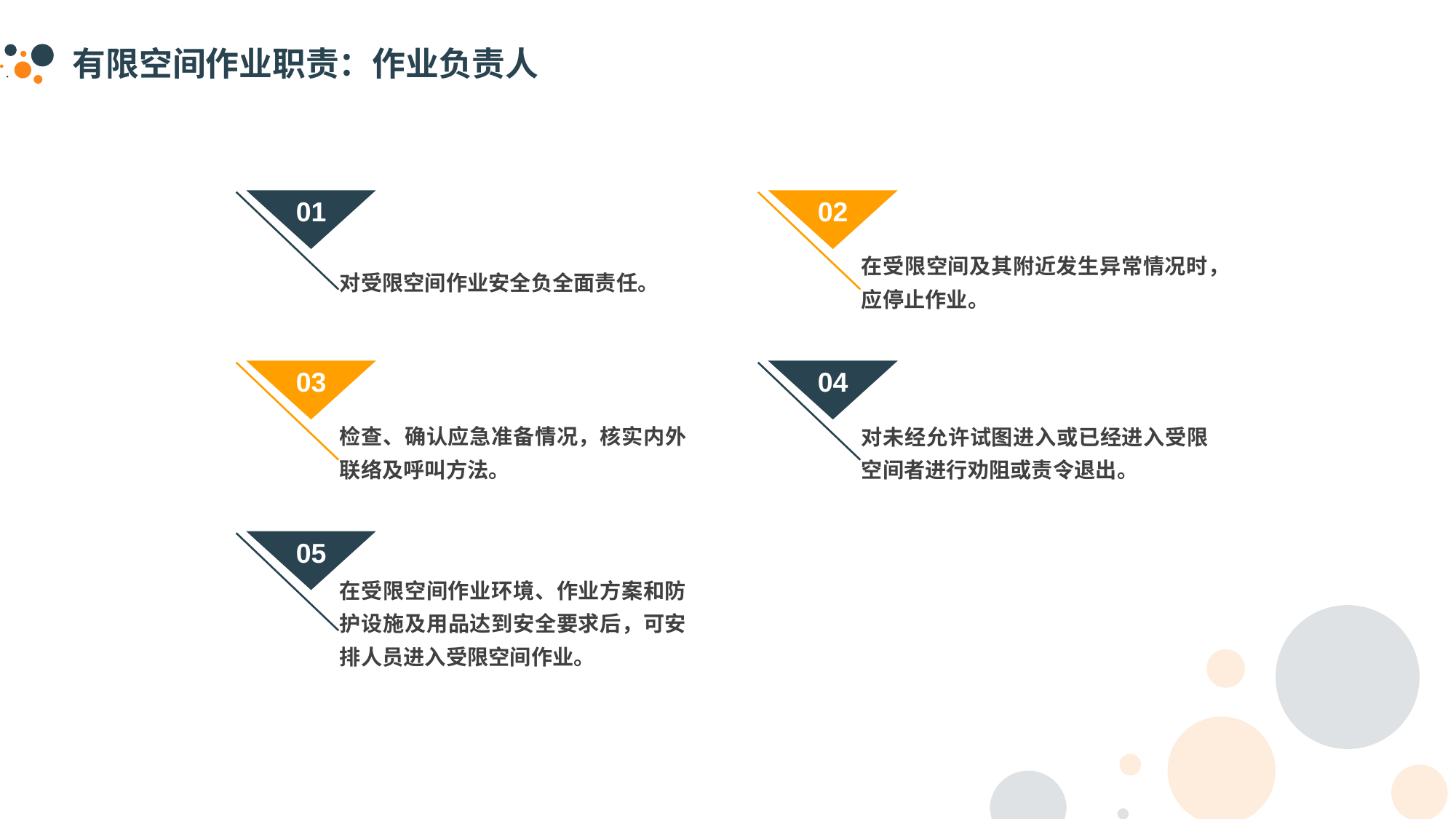

有限空间作业职责：作业负责人

01
对受限空间作业安全负全面责任。
02
在受限空间及其附近发生异常情况时，应停止作业。
03
检查、确认应急准备情况，核实内外联络及呼叫方法。
04
对未经允许试图进入或已经进入受限空间者进行劝阻或责令退出。
05
在受限空间作业环境、作业方案和防护设施及用品达到安全要求后，可安排人员进入受限空间作业。